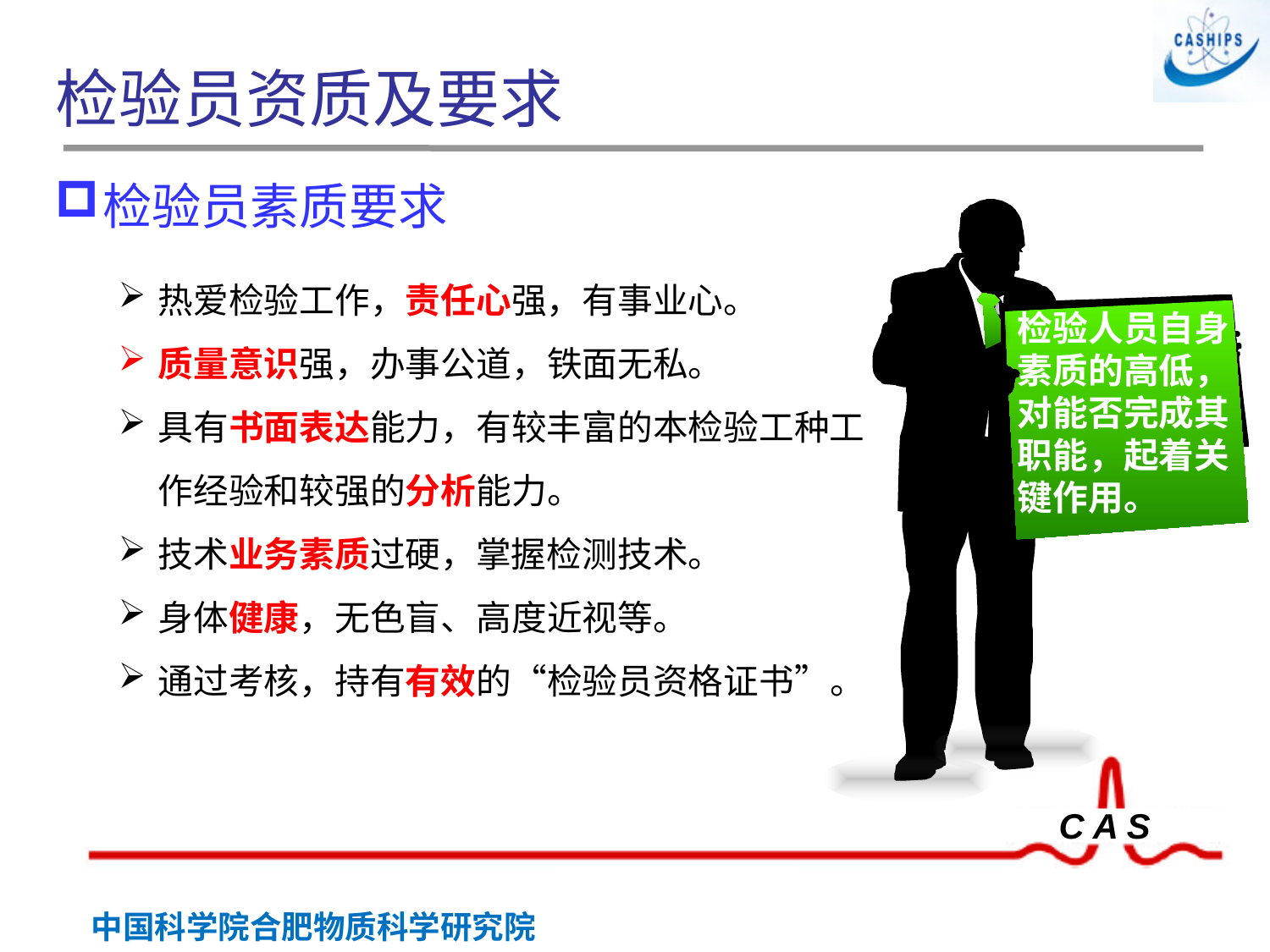

# 检验员资质及要求
检验员素质要求

热爱检验工作，责任心强，有事业心。
质量意识强，办事公道，铁面无私。
具有书面表达能力，有较丰富的本检验工种工作经验和较强的分析能力。
技术业务素质过硬，掌握检测技术。
身体健康，无色盲、高度近视等。
通过考核，持有有效的“检验员资格证书”。

检验人员自身素质的高低，对能否完成其职能，起着关键作用。